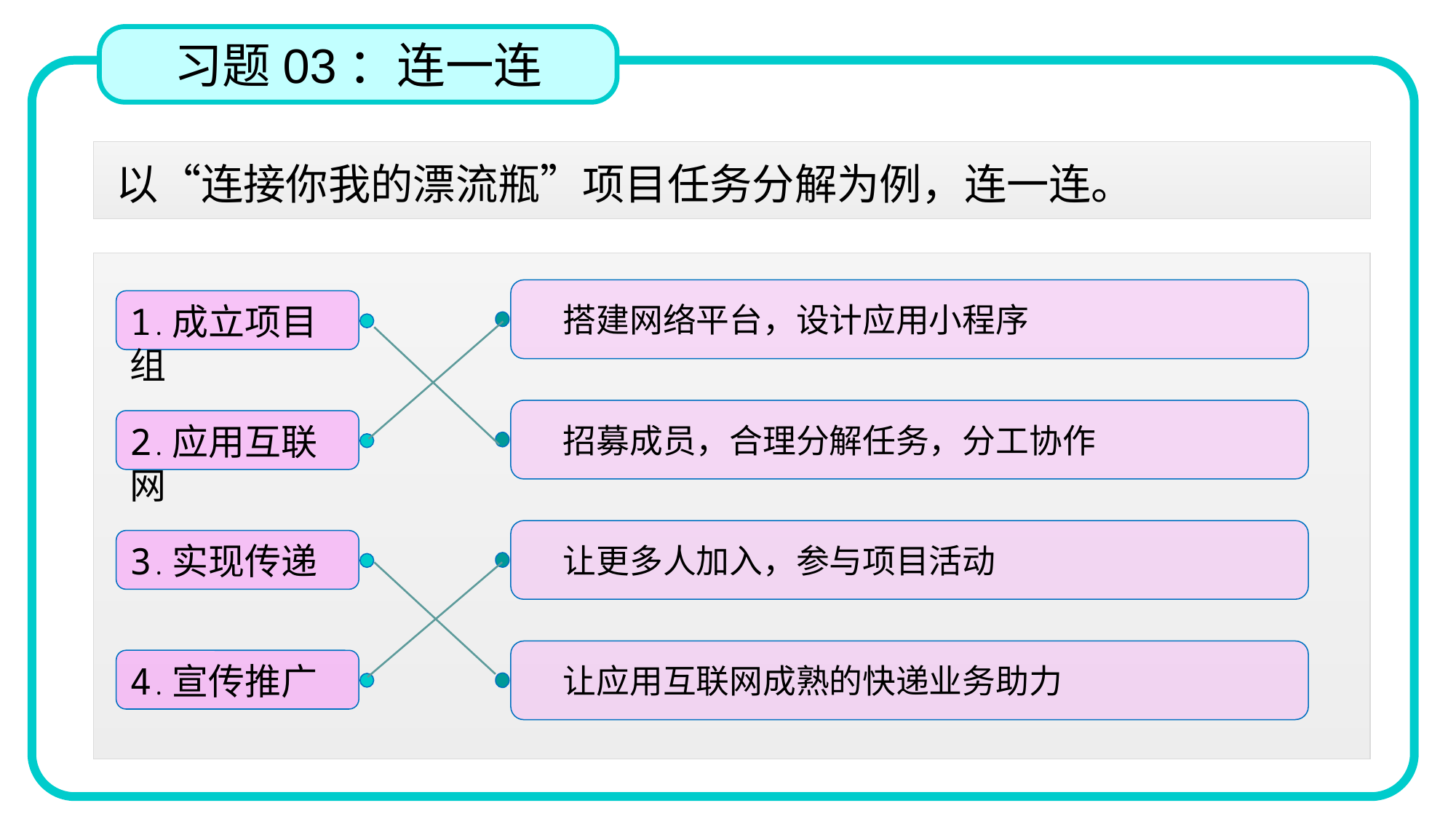

习题03：连一连

以“连接你我的漂流瓶”项目任务分解为例，连一连。

    搭建网络平台，设计应用小程序

1.成立项目组

    招募成员，合理分解任务，分工协作

2.应用互联网

    让更多人加入，参与项目活动

3.实现传递

    让应用互联网成熟的快递业务助力

4.宣传推广